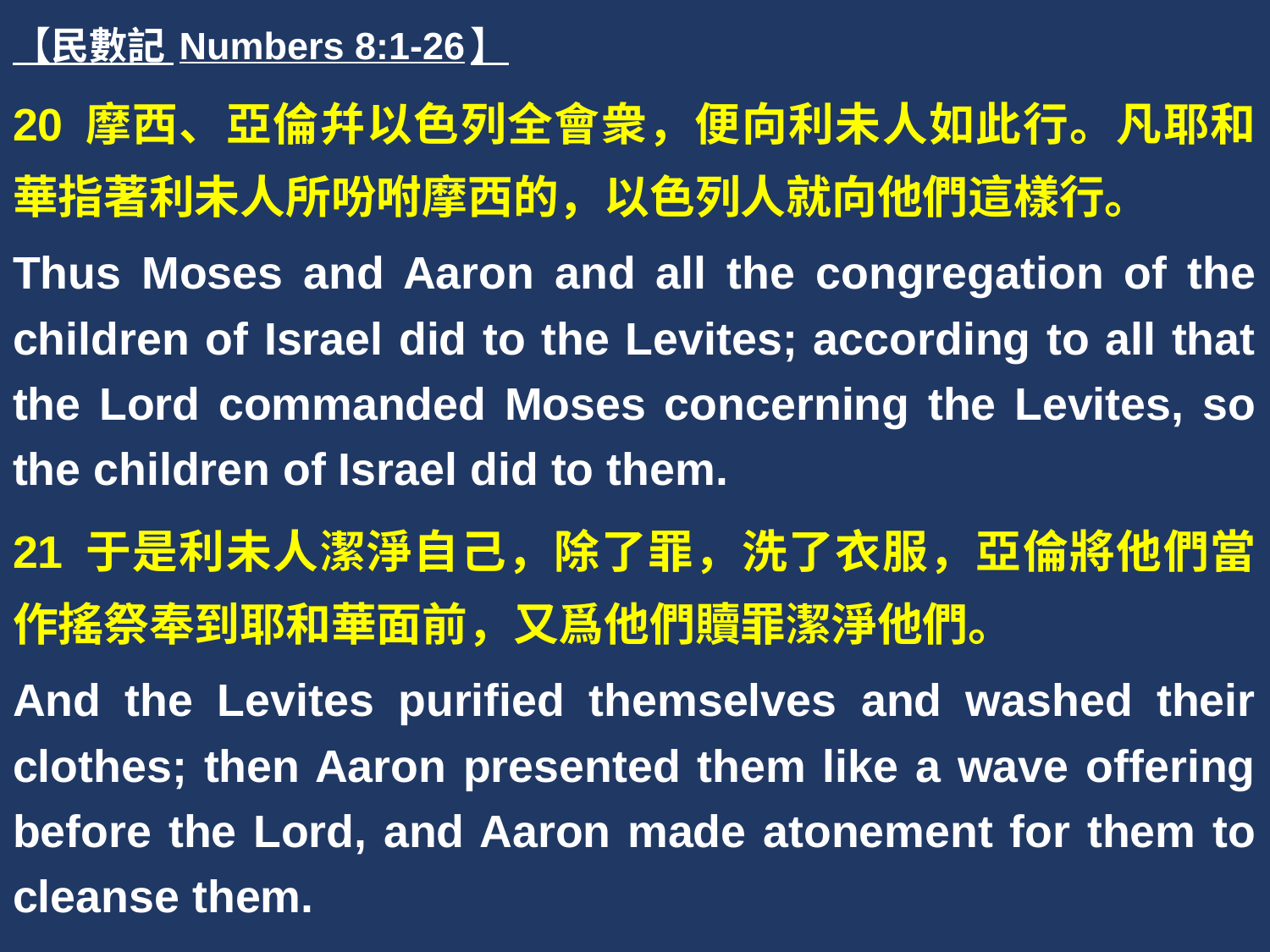

【民數記 Numbers 8:1-26】
20 摩西、亞倫幷以色列全會衆，便向利未人如此行。凡耶和華指著利未人所吩咐摩西的，以色列人就向他們這樣行。
Thus Moses and Aaron and all the congregation of the children of Israel did to the Levites; according to all that the Lord commanded Moses concerning the Levites, so the children of Israel did to them.
21 于是利未人潔淨自己，除了罪，洗了衣服，亞倫將他們當作搖祭奉到耶和華面前，又爲他們贖罪潔淨他們。
And the Levites purified themselves and washed their clothes; then Aaron presented them like a wave offering before the Lord, and Aaron made atonement for them to cleanse them.